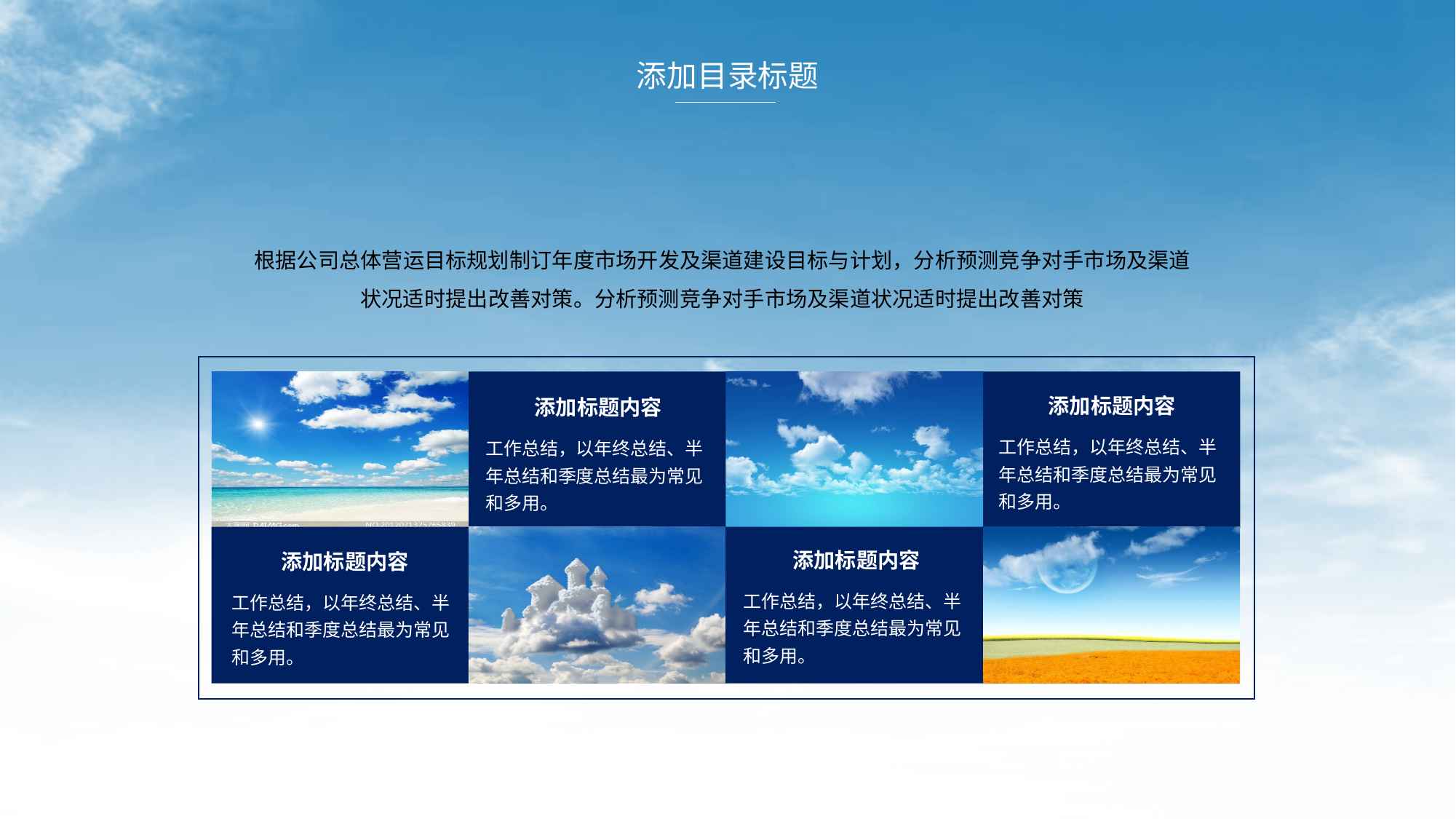

添加目录标题
根据公司总体营运目标规划制订年度市场开发及渠道建设目标与计划，分析预测竞争对手市场及渠道状况适时提出改善对策。分析预测竞争对手市场及渠道状况适时提出改善对策

添加标题内容
添加标题内容
工作总结，以年终总结、半年总结和季度总结最为常见和多用。
工作总结，以年终总结、半年总结和季度总结最为常见和多用。

添加标题内容
添加标题内容
工作总结，以年终总结、半年总结和季度总结最为常见和多用。
工作总结，以年终总结、半年总结和季度总结最为常见和多用。
.